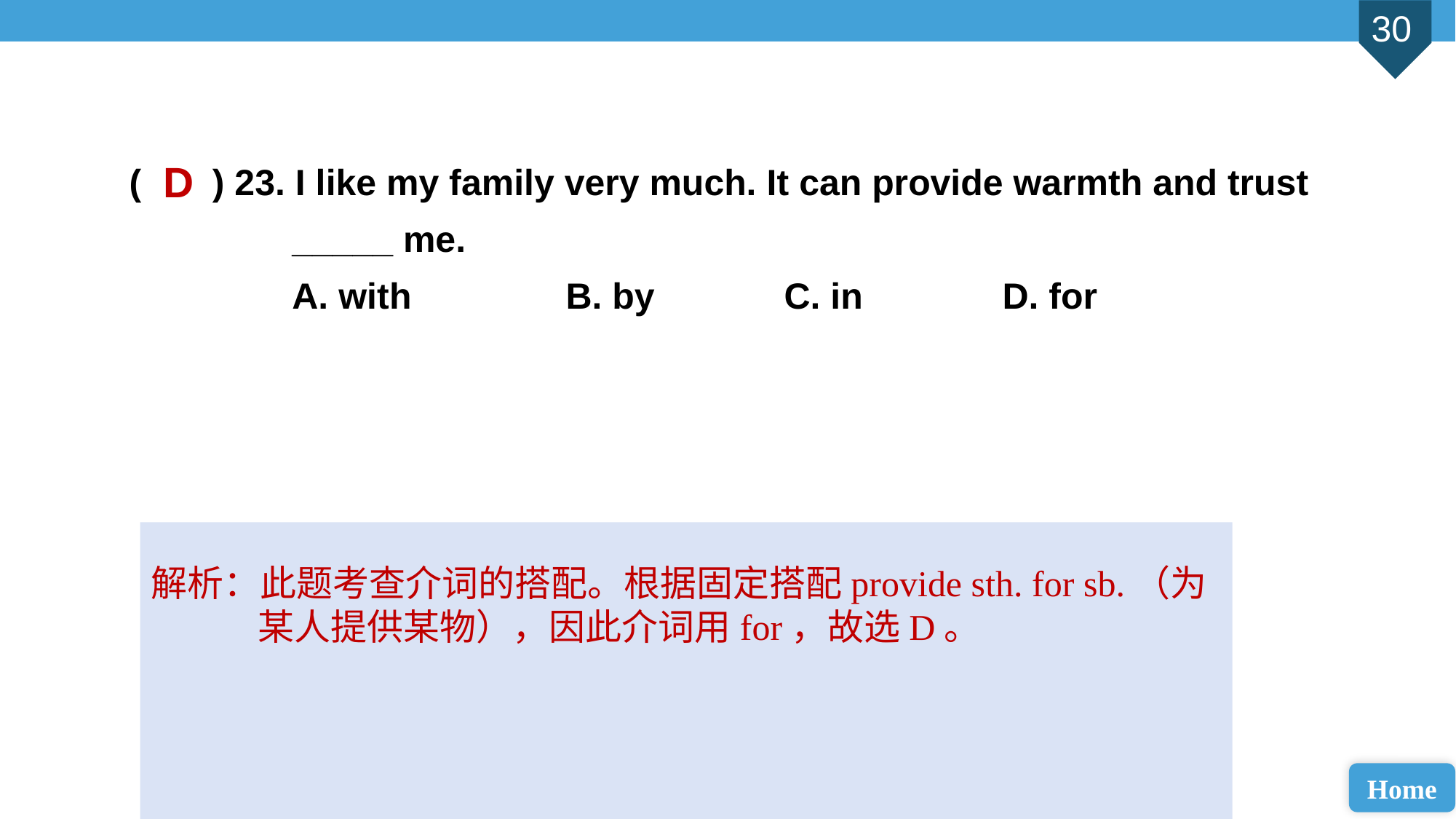

(       ) 23. I like my family very much. It can provide warmth and trust
                _____ me.
                A. with 		B. by 		C. in 		D. for
D

解析：此题考查介词的搭配。根据固定搭配provide sth. for sb.（为某人提供某物），因此介词用for，故选D。